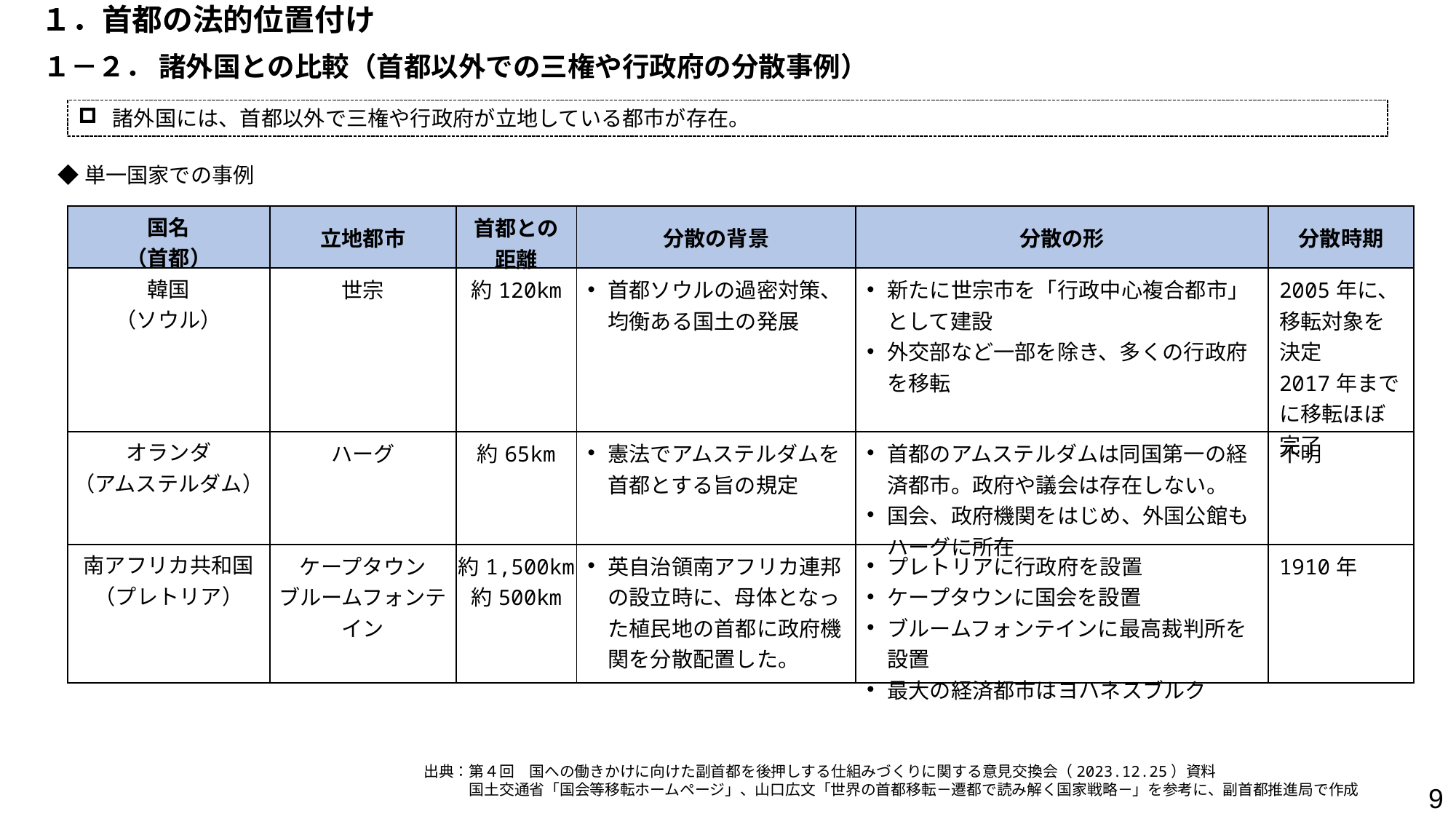

１．首都の法的位置付け
１－２． 諸外国との比較（首都以外での三権や行政府の分散事例）
諸外国には、首都以外で三権や行政府が立地している都市が存在。
◆単一国家での事例
| 国名 （首都） | 立地都市 | 首都との 距離 | 分散の背景 | 分散の形 | 分散時期 |
| --- | --- | --- | --- | --- | --- |
| 韓国 （ソウル） | 世宗 | 約120km | 首都ソウルの過密対策、均衡ある国土の発展 | 新たに世宗市を「行政中心複合都市」として建設 外交部など一部を除き、多くの行政府を移転 | 2005年に、移転対象を決定 2017年までに移転ほぼ完了 |
| オランダ （アムステルダム） | ハーグ | 約65km | 憲法でアムステルダムを首都とする旨の規定 | 首都のアムステルダムは同国第一の経済都市。政府や議会は存在しない。 国会、政府機関をはじめ、外国公館もハーグに所在 | 不明 |
| 南アフリカ共和国 （プレトリア） | ケープタウン ブルームフォンテイン | 約1,500km 約500km | 英自治領南アフリカ連邦の設立時に、母体となった植民地の首都に政府機関を分散配置した。 | プレトリアに行政府を設置 ケープタウンに国会を設置 ブルームフォンテインに最高裁判所を設置 最大の経済都市はヨハネスブルク | 1910年 |
　　　　　　　　　出典：第４回　国への働きかけに向けた副首都を後押しする仕組みづくりに関する意見交換会（2023.12.25）資料
　　　　　　　　　　　　国土交通省「国会等移転ホームページ」、山口広文「世界の首都移転－遷都で読み解く国家戦略－」を参考に、副首都推進局で作成
9